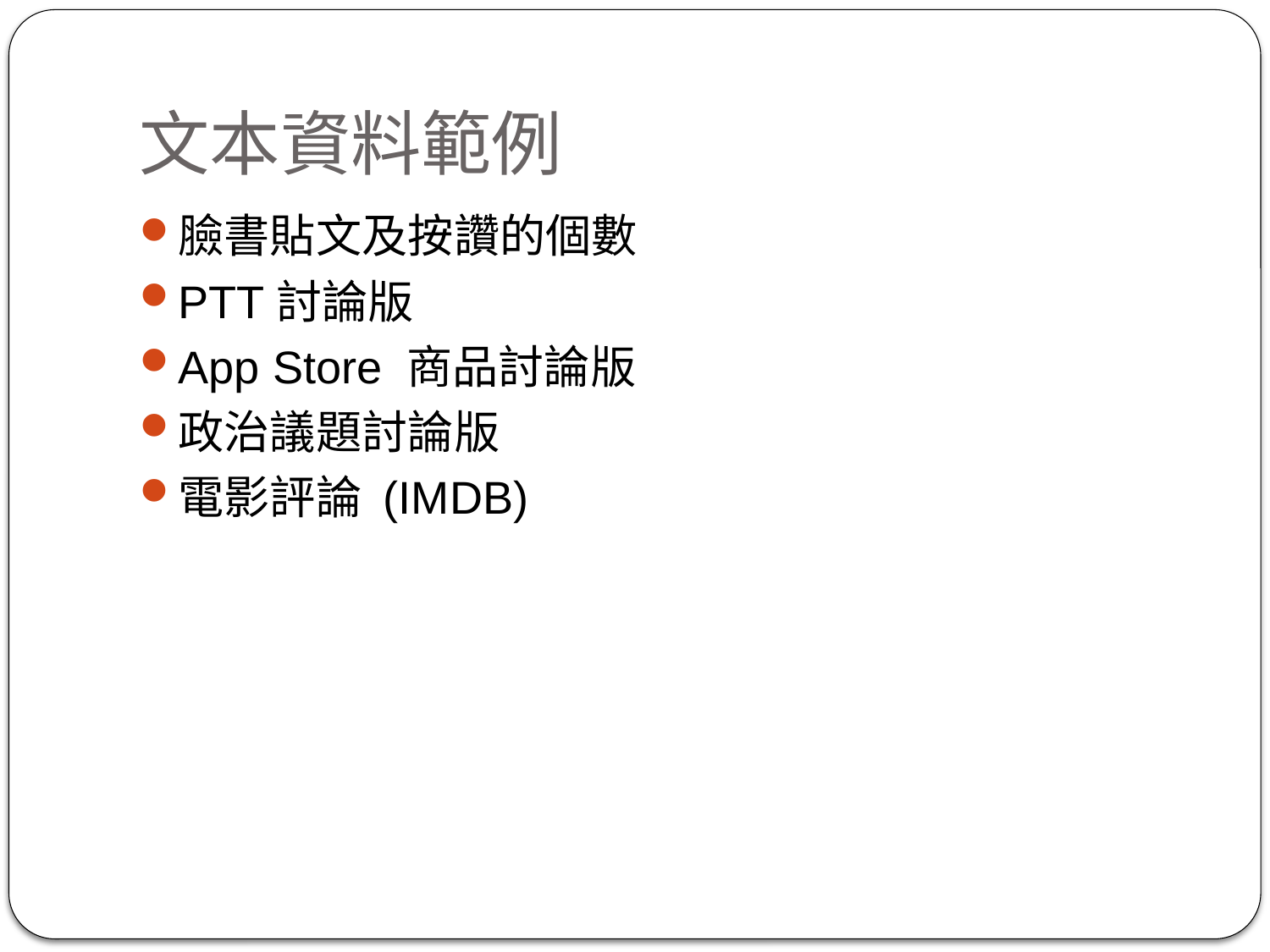

# 文本資料範例
臉書貼文及按讚的個數
PTT討論版
App Store 商品討論版
政治議題討論版
電影評論 (IMDB)